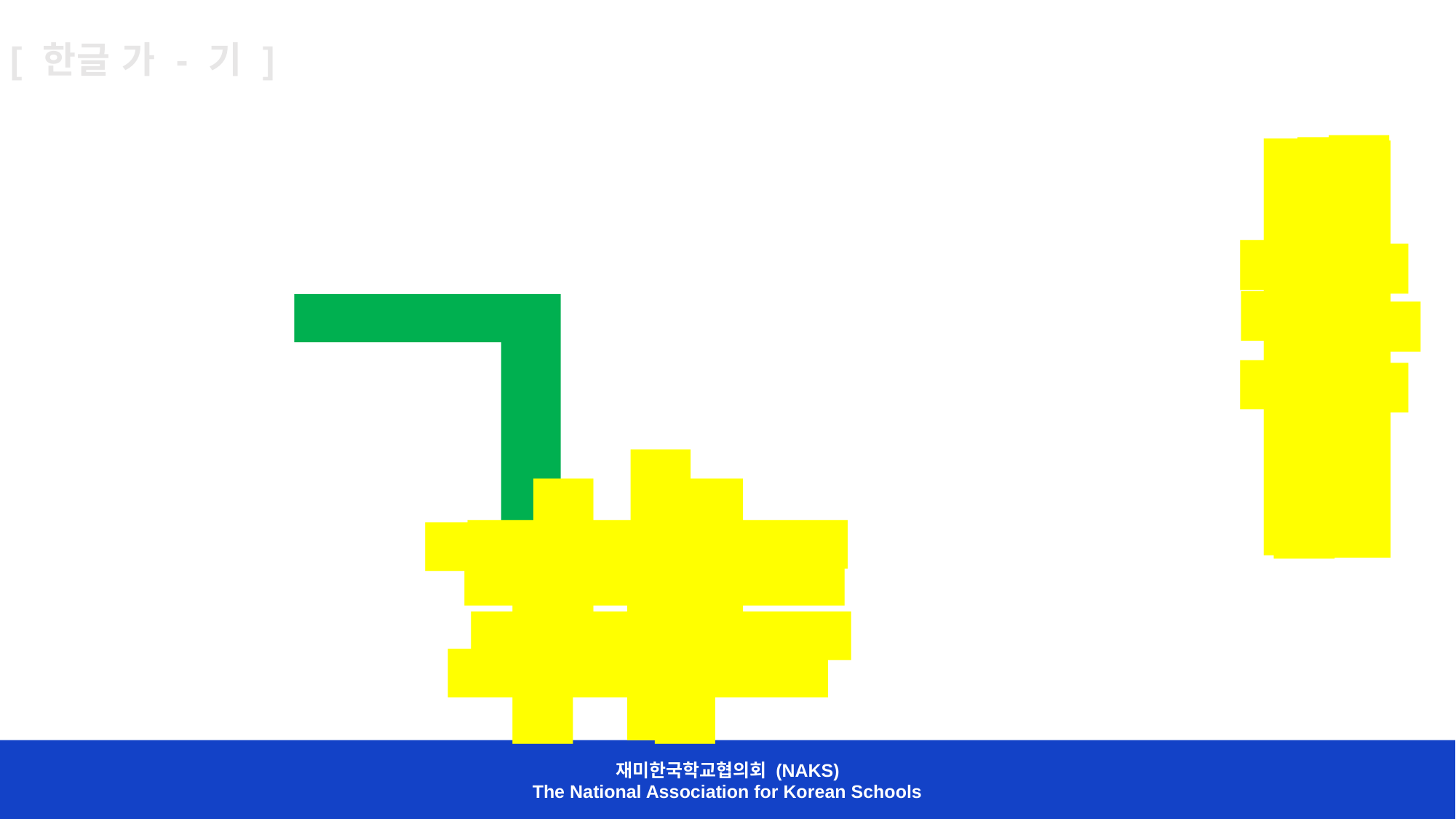

[ 한글 가 - 기 ]
ㅓ
ㅑ
ㅣ
ㅕ
ㅏ
ㄱ
ㅗ
ㅡ
ㅜ
ㅛ
ㅠ

재미한국학교협의회 (NAKS)
The National Association for Korean Schools